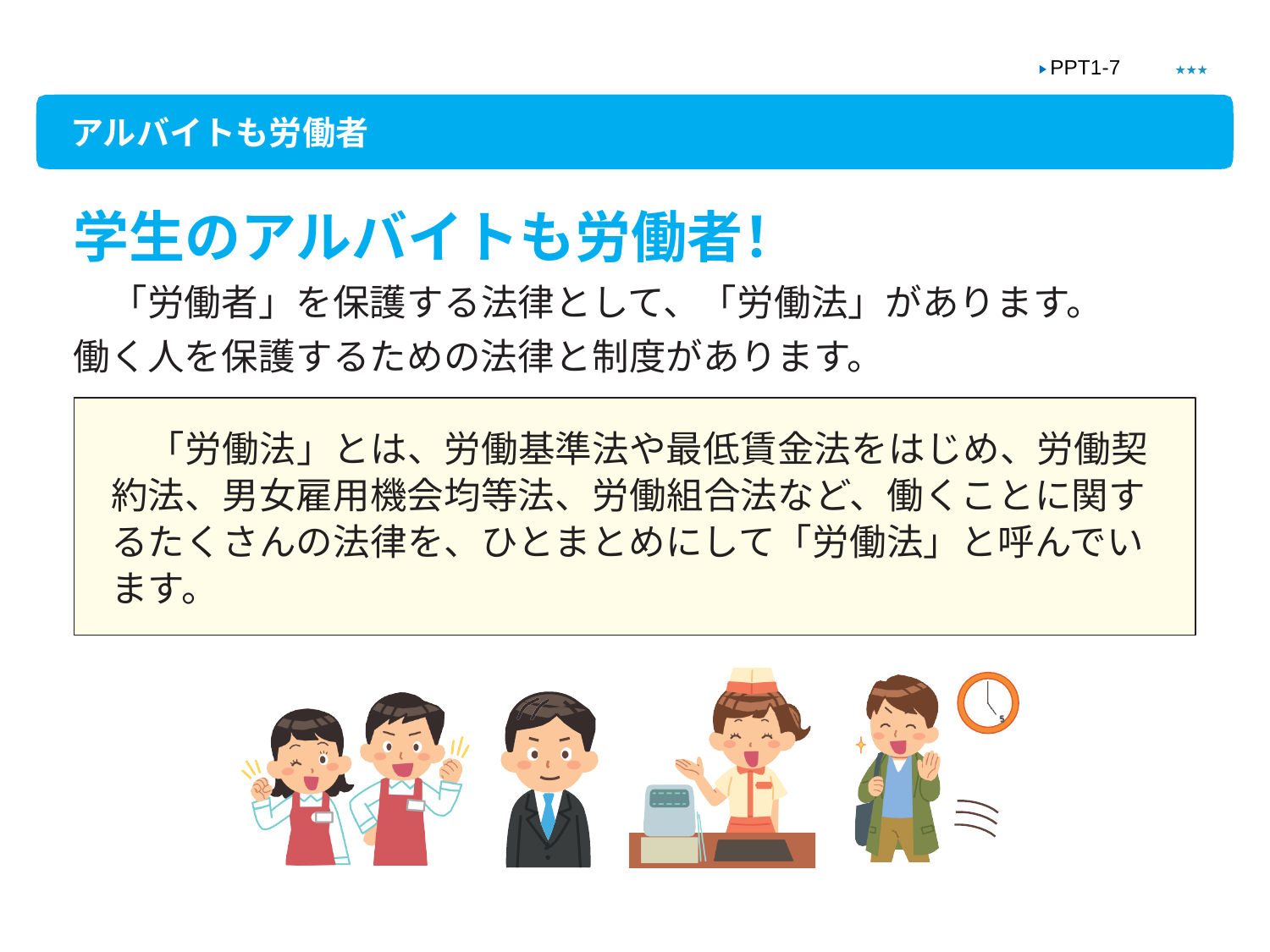

★★★
▶ PPT1-7

アルバイトも労働者

学生のアルバイトも労働者！
　「労働者」を保護する法律として、「労働法」があります。
働く人を保護するための法律と制度があります。
　「労働法」とは、労働基準法や最低賃金法をはじめ、労働契約法、男女雇用機会均等法、労働組合法など、働くことに関するたくさんの法律を、ひとまとめにして「労働法」と呼んでいます。